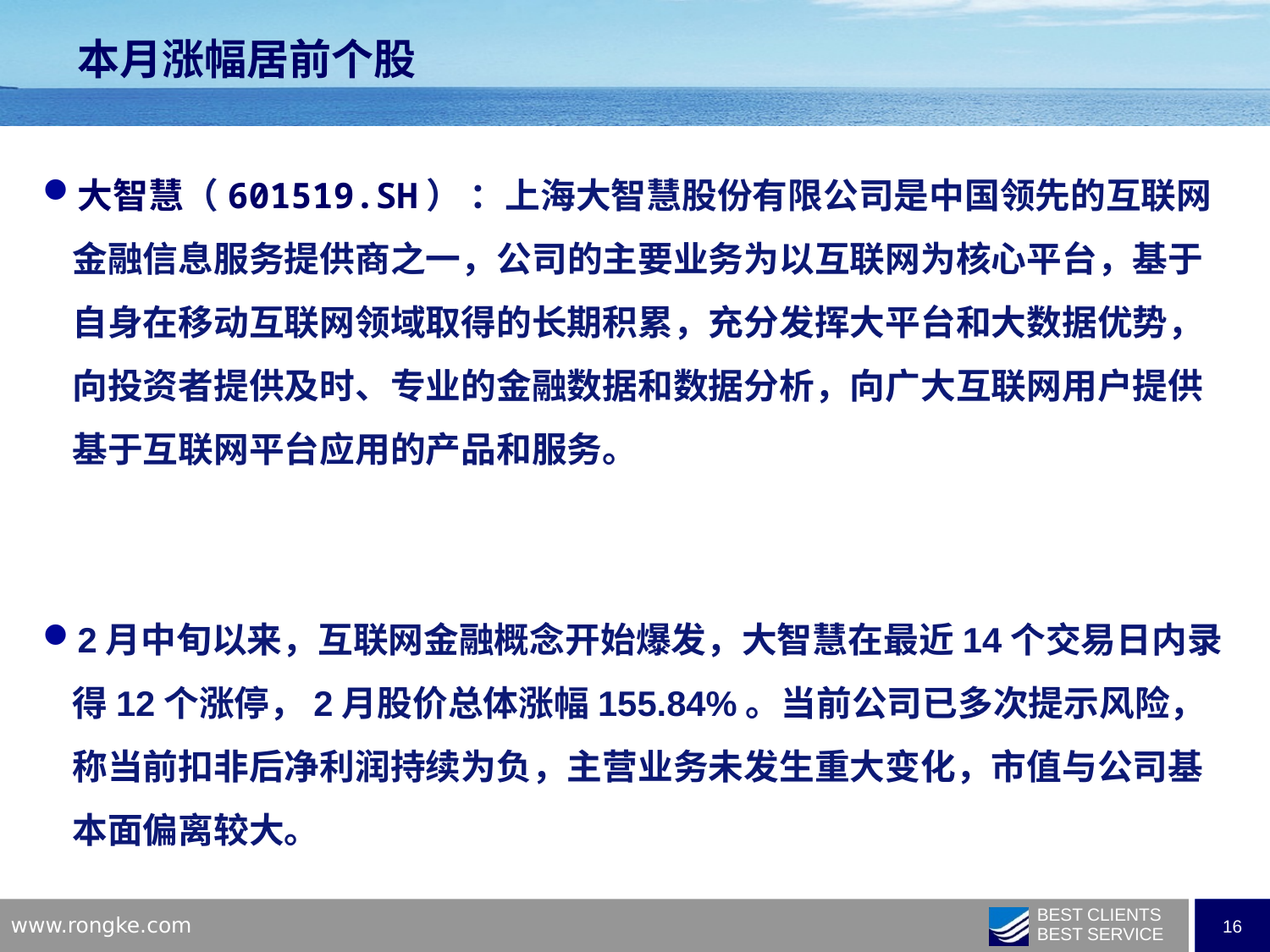

本月涨幅居前个股
大智慧（601519.SH） ：上海大智慧股份有限公司是中国领先的互联网金融信息服务提供商之一，公司的主要业务为以互联网为核心平台，基于自身在移动互联网领域取得的长期积累，充分发挥大平台和大数据优势，向投资者提供及时、专业的金融数据和数据分析，向广大互联网用户提供基于互联网平台应用的产品和服务。

2月中旬以来，互联网金融概念开始爆发，大智慧在最近14个交易日内录得12个涨停，2月股价总体涨幅155.84%。当前公司已多次提示风险，称当前扣非后净利润持续为负，主营业务未发生重大变化，市值与公司基本面偏离较大。